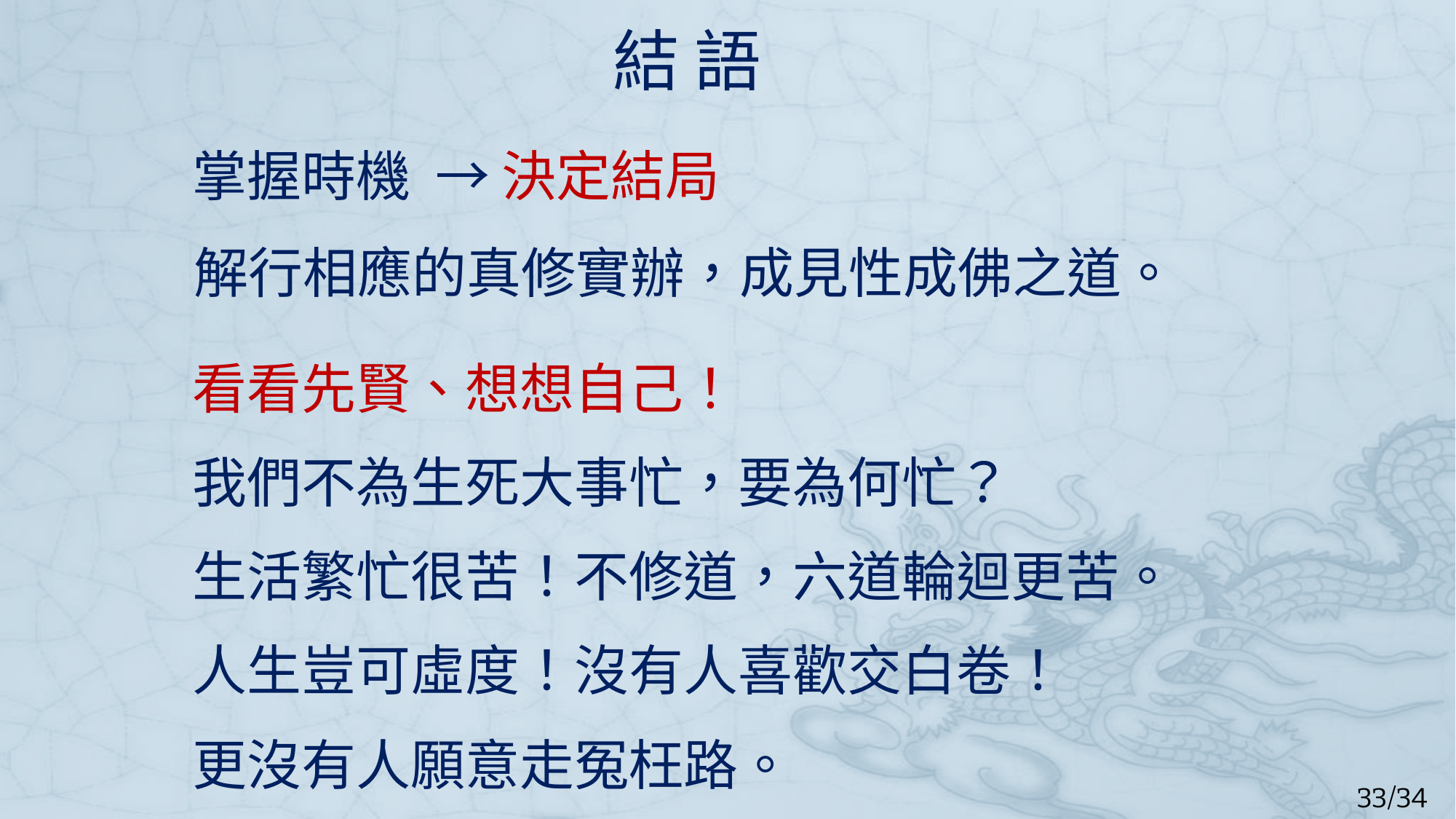

# 結 語
掌握時機  → 決定結局
 解行相應的真修實辦，成見性成佛之道。
看看先賢、想想自己！
我們不為生死大事忙，要為何忙？
生活繁忙很苦！不修道，六道輪迴更苦。
人生豈可虛度！沒有人喜歡交白卷！
更沒有人願意走冤枉路。
33/34